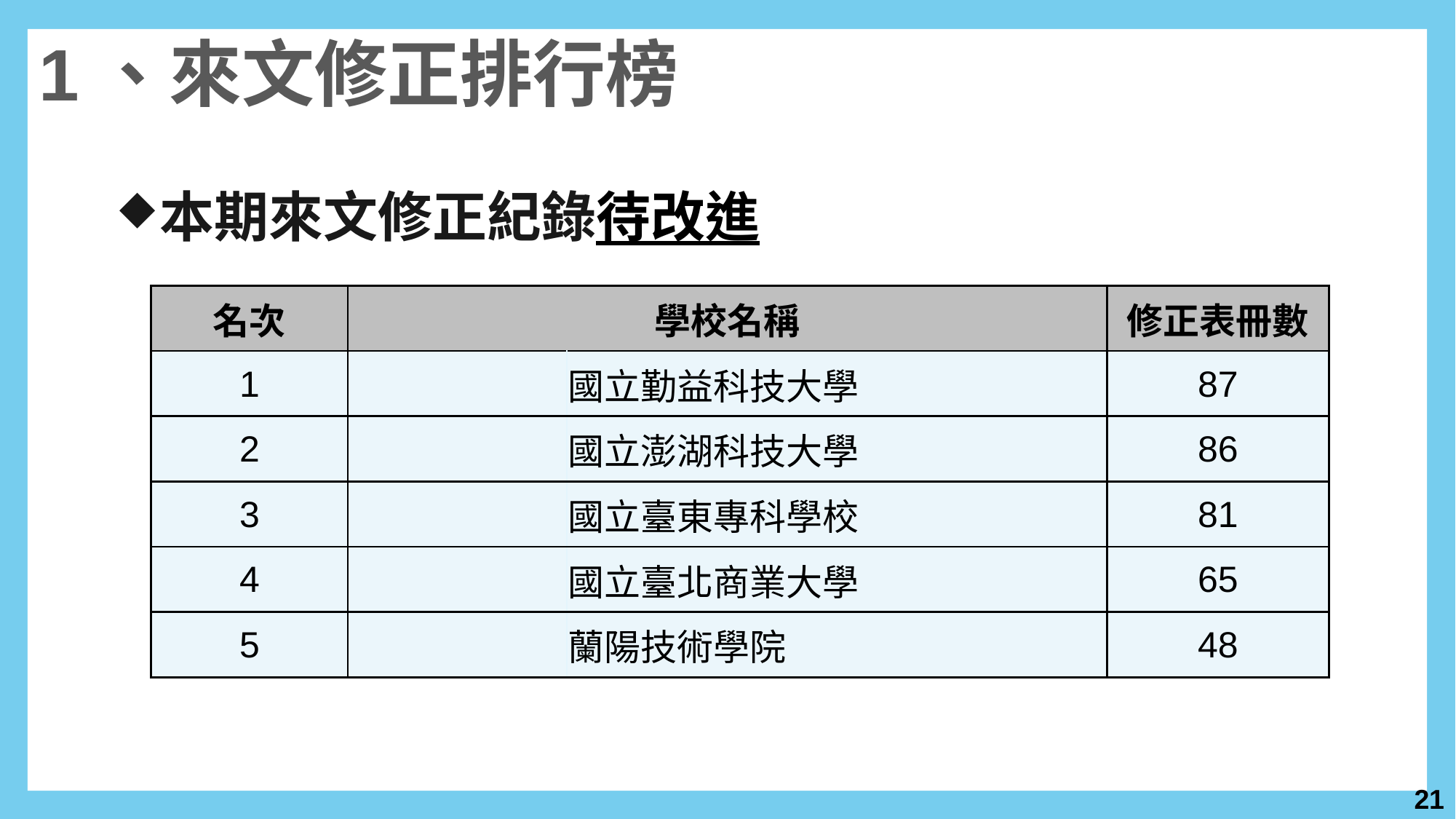

1、來文修正排行榜
本期來文修正紀錄待改進

| 名次 | 學校名稱 |  | 修正表冊數 |
| --- | --- | --- | --- |
| 1 |  | 國立勤益科技大學 | 87 |
| 2 |  | 國立澎湖科技大學 | 86 |
| 3 |  | 國立臺東專科學校 | 81 |
| 4 |  | 國立臺北商業大學 | 65 |
| 5 |  | 蘭陽技術學院 | 48 |
21